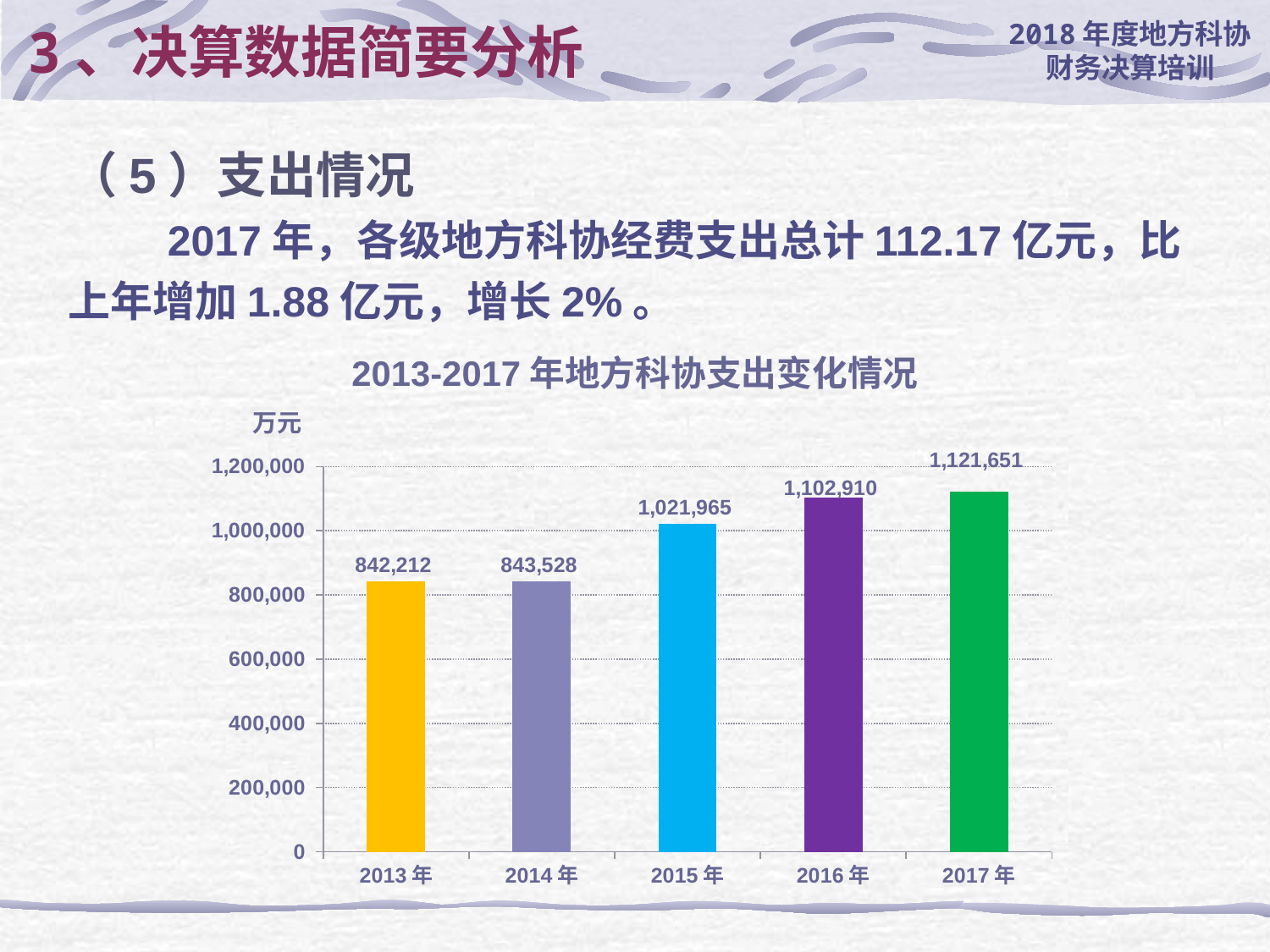

# 3、决算数据简要分析
（5）支出情况
2017年，各级地方科协经费支出总计112.17亿元，比上年增加1.88亿元，增长2%。
2013-2017年地方科协支出变化情况
万元

### Chart

| Category | 2012-2016年地方科协经费支出情况 |
|---|---|
| 2013年 | 842211.76 |
| 2014年 | 843528.37 |
| 2015年 | 1021965.05 |
| 2016年 | 1102909.8900000008 |
| 2017年 | 1121651.0 |